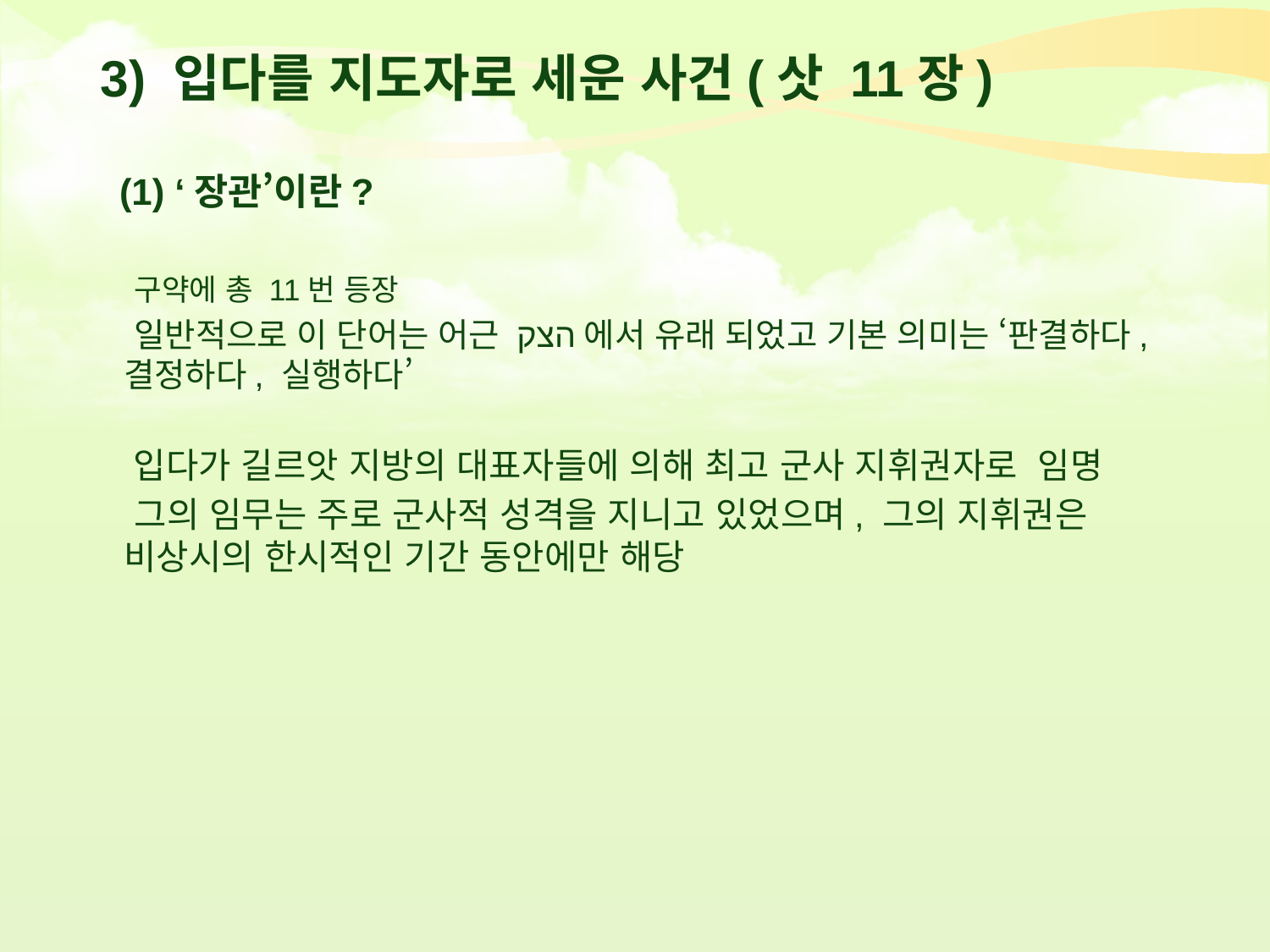

# 3) 입다를 지도자로 세운 사건(삿 11장)
    (1) ‘장관’이란?

      구약에 총 11번 등장
      일반적으로 이 단어는 어근 הצק에서 유래 되었고 기본 의미는 ‘판결하다, 결정하다, 실행하다’

         입다가 길르앗 지방의 대표자들에 의해 최고 군사 지휘권자로  임명
     그의 임무는 주로 군사적 성격을 지니고 있었으며, 그의 지휘권은 비상시의 한시적인 기간 동안에만 해당